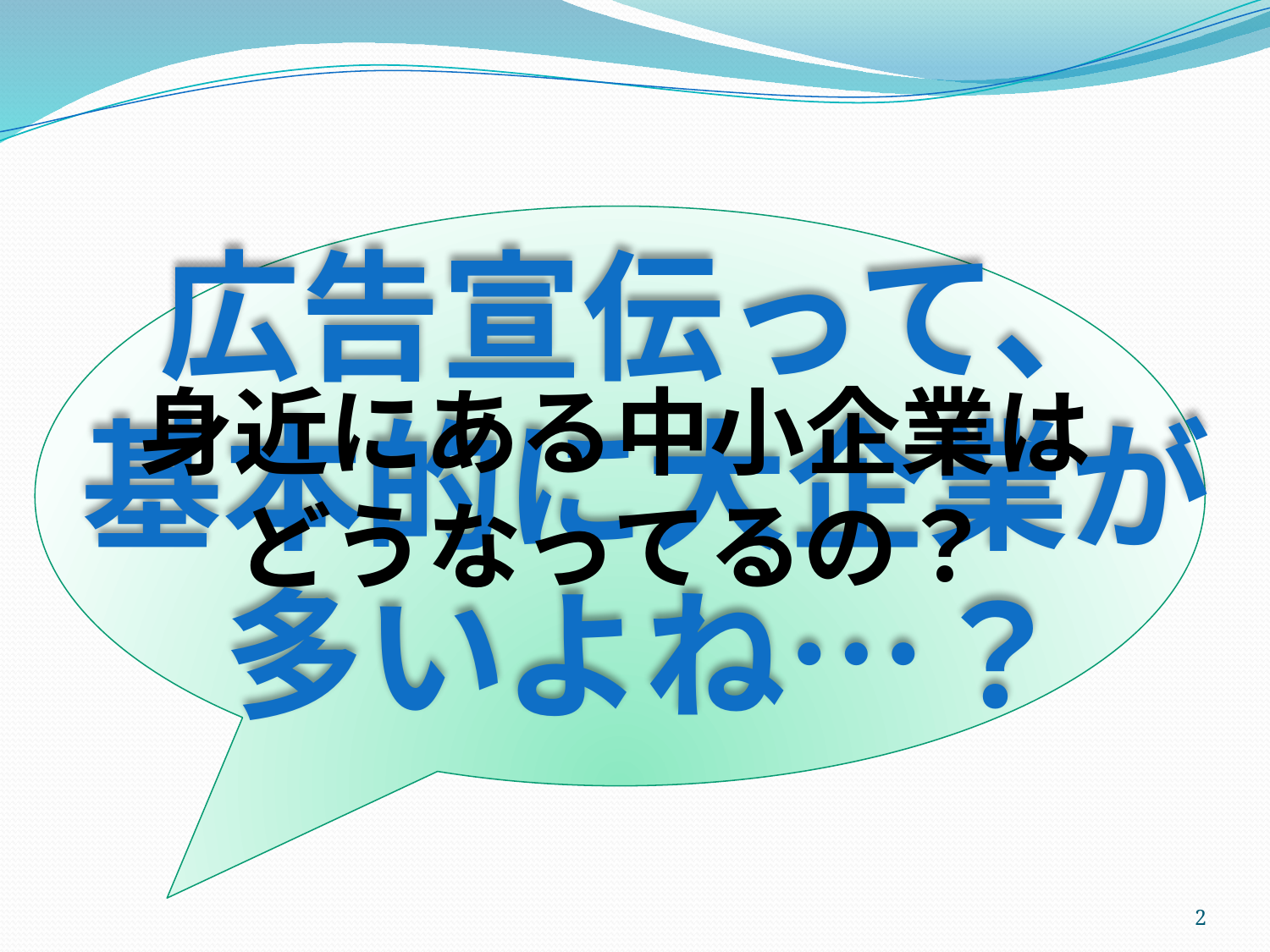

広告宣伝って、
基本的に大企業が多いよね…？
身近にある中小企業はどうなってるの？
2